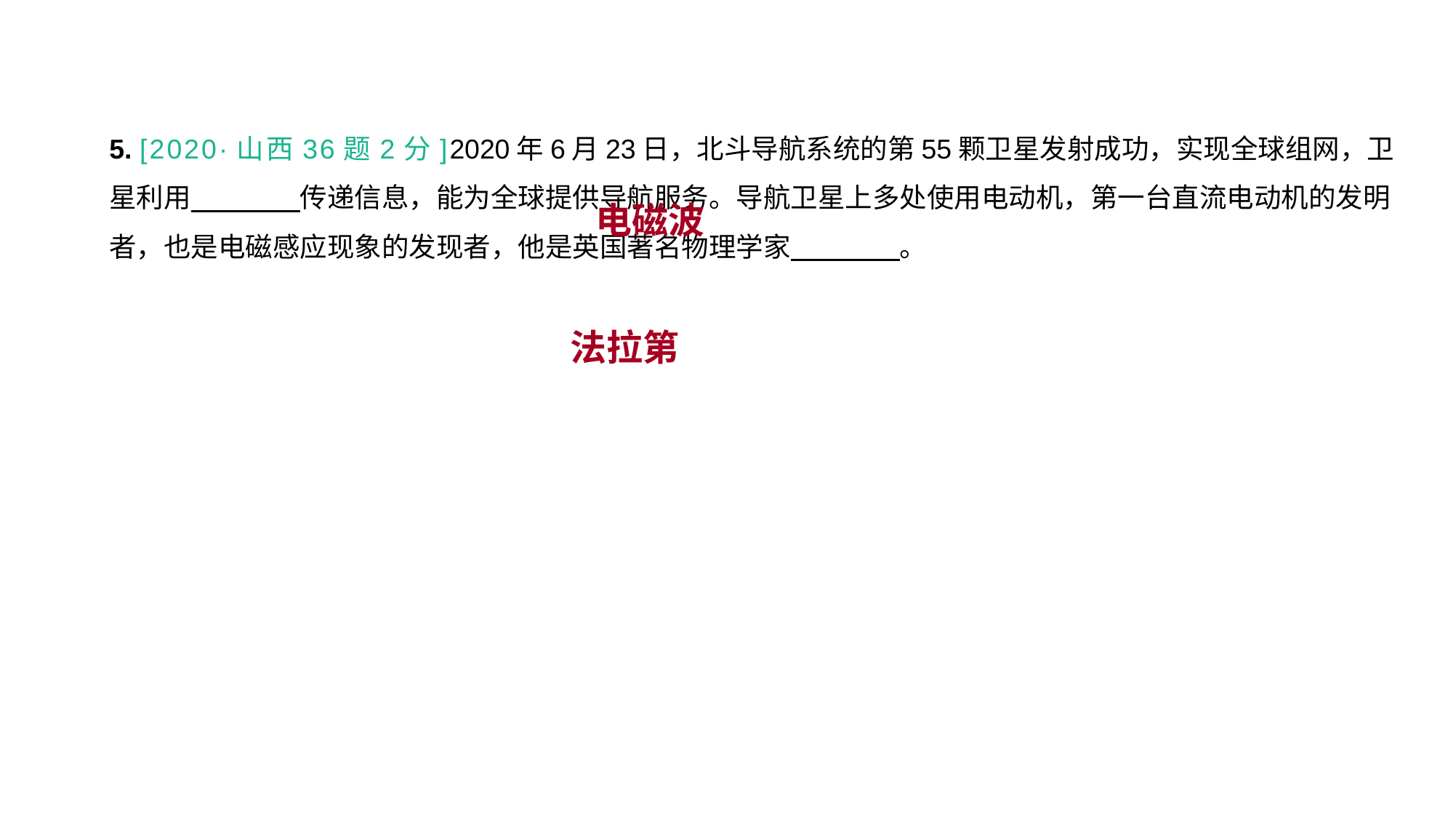

5. [2020·山西36题2分]2020年6月23日，北斗导航系统的第55颗卫星发射成功，实现全球组网，卫星利用　　　　传递信息，能为全球提供导航服务。导航卫星上多处使用电动机，第一台直流电动机的发明者，也是电磁感应现象的发现者，他是英国著名物理学家　　　　。
电磁波
真题回顾 把握考向
法拉第